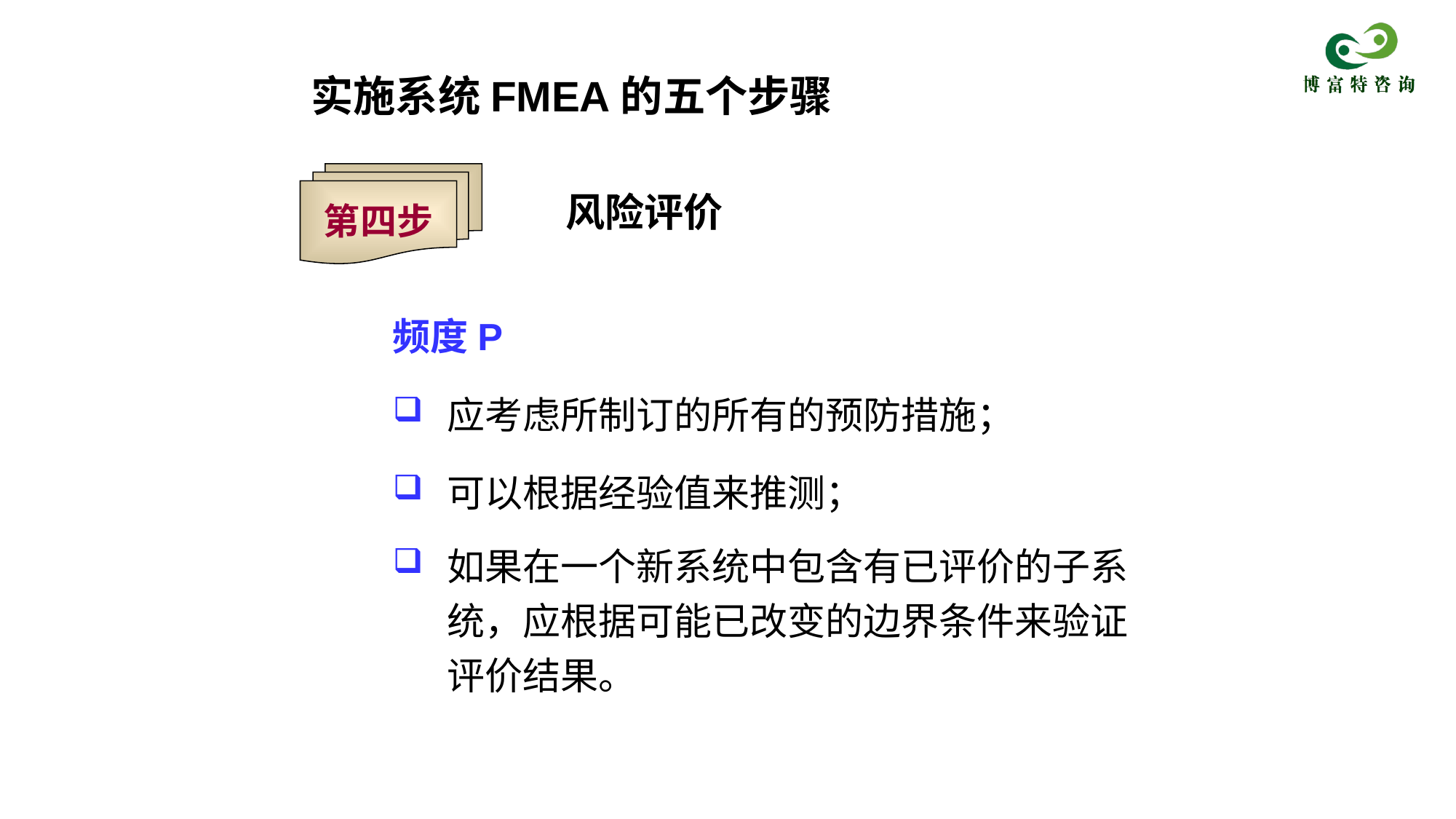

实施系统FMEA的五个步骤
第四步
风险评价
频度P
应考虑所制订的所有的预防措施；
可以根据经验值来推测；
如果在一个新系统中包含有已评价的子系统，应根据可能已改变的边界条件来验证评价结果。